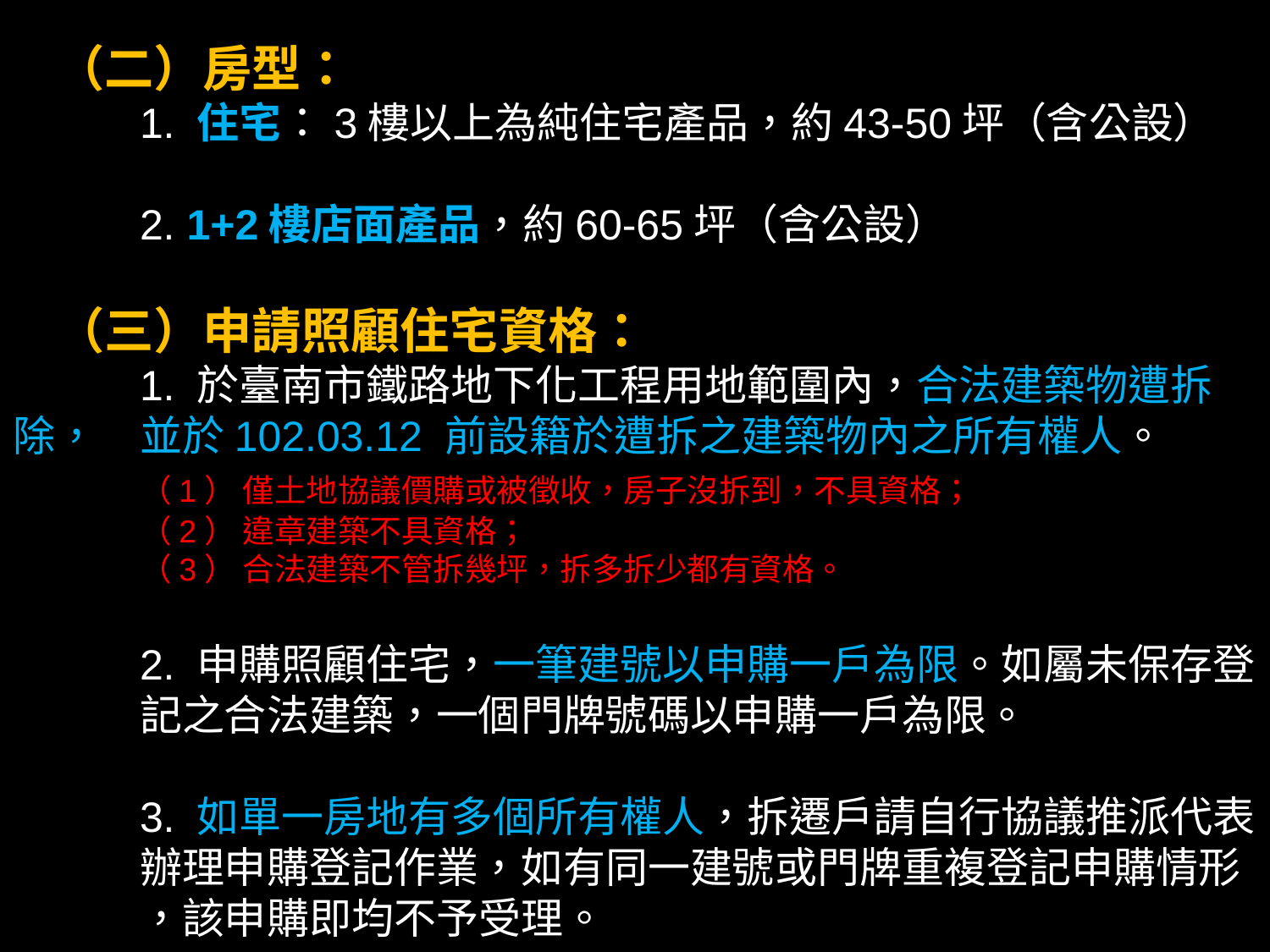

（二）房型：
	1. 住宅：3樓以上為純住宅產品，約43-50坪（含公設）

	2. 1+2樓店面產品，約60-65坪（含公設）

（三）申請照顧住宅資格：
	1. 於臺南市鐵路地下化工程用地範圍內，合法建築物遭拆除，	並於102.03.12 前設籍於遭拆之建築物內之所有權人。
	（1） 僅土地協議價購或被徵收，房子沒拆到，不具資格；
	（2） 違章建築不具資格；
	（3） 合法建築不管拆幾坪，拆多拆少都有資格。

	2. 申購照顧住宅，一筆建號以申購一戶為限。如屬未保存登	記之合法建築，一個門牌號碼以申購一戶為限。

	3. 如單一房地有多個所有權人，拆遷戶請自行協議推派代表	辦理申購登記作業，如有同一建號或門牌重複登記申購情形	，該申購即均不予受理。